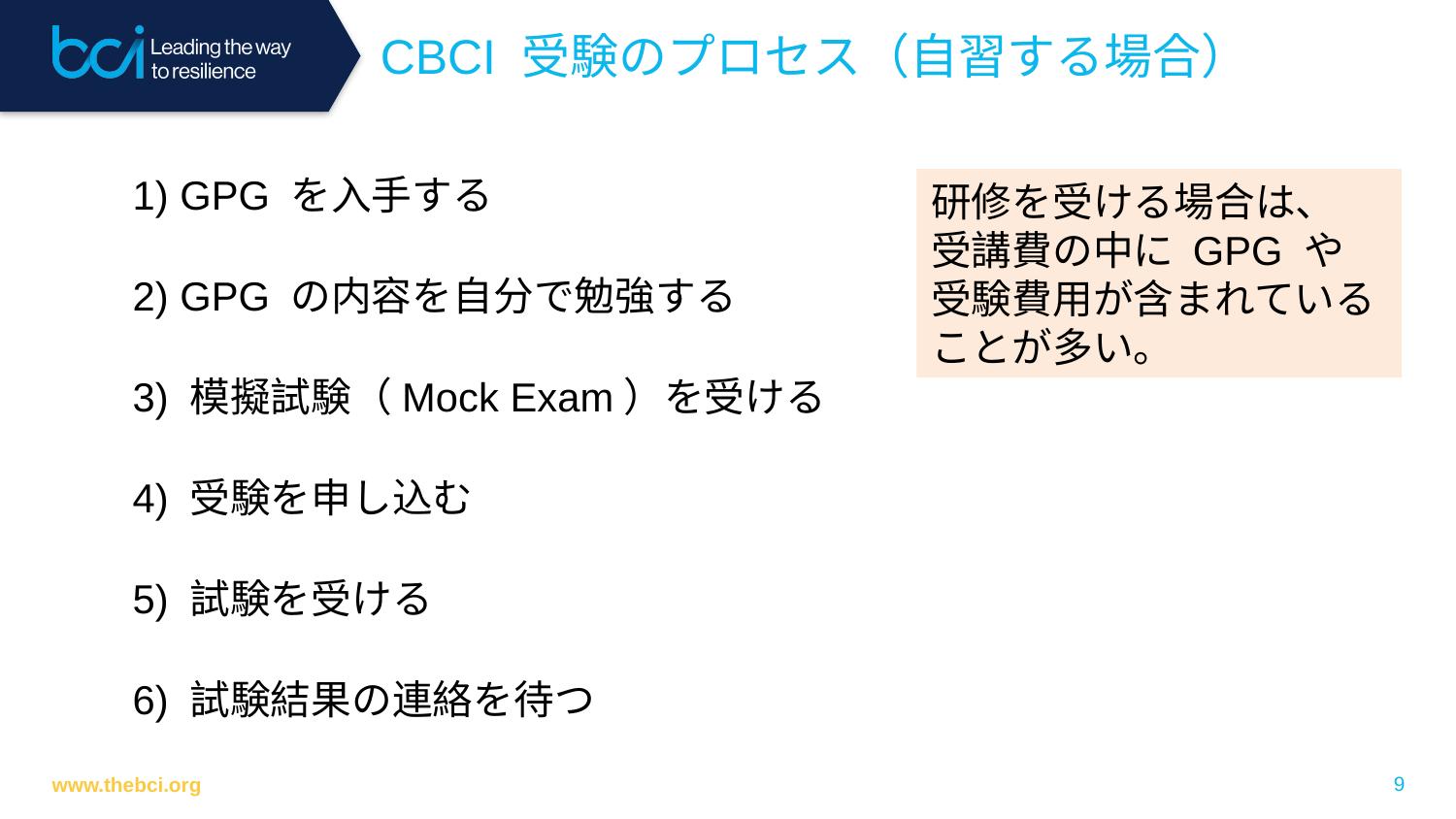

CBCI 受験のプロセス（自習する場合）
1) GPG を入手する
研修を受ける場合は、
受講費の中に GPG や
受験費用が含まれている
ことが多い。
2) GPG の内容を自分で勉強する
3) 模擬試験（Mock Exam）を受ける
4) 受験を申し込む
5) 試験を受ける
6) 試験結果の連絡を待つ